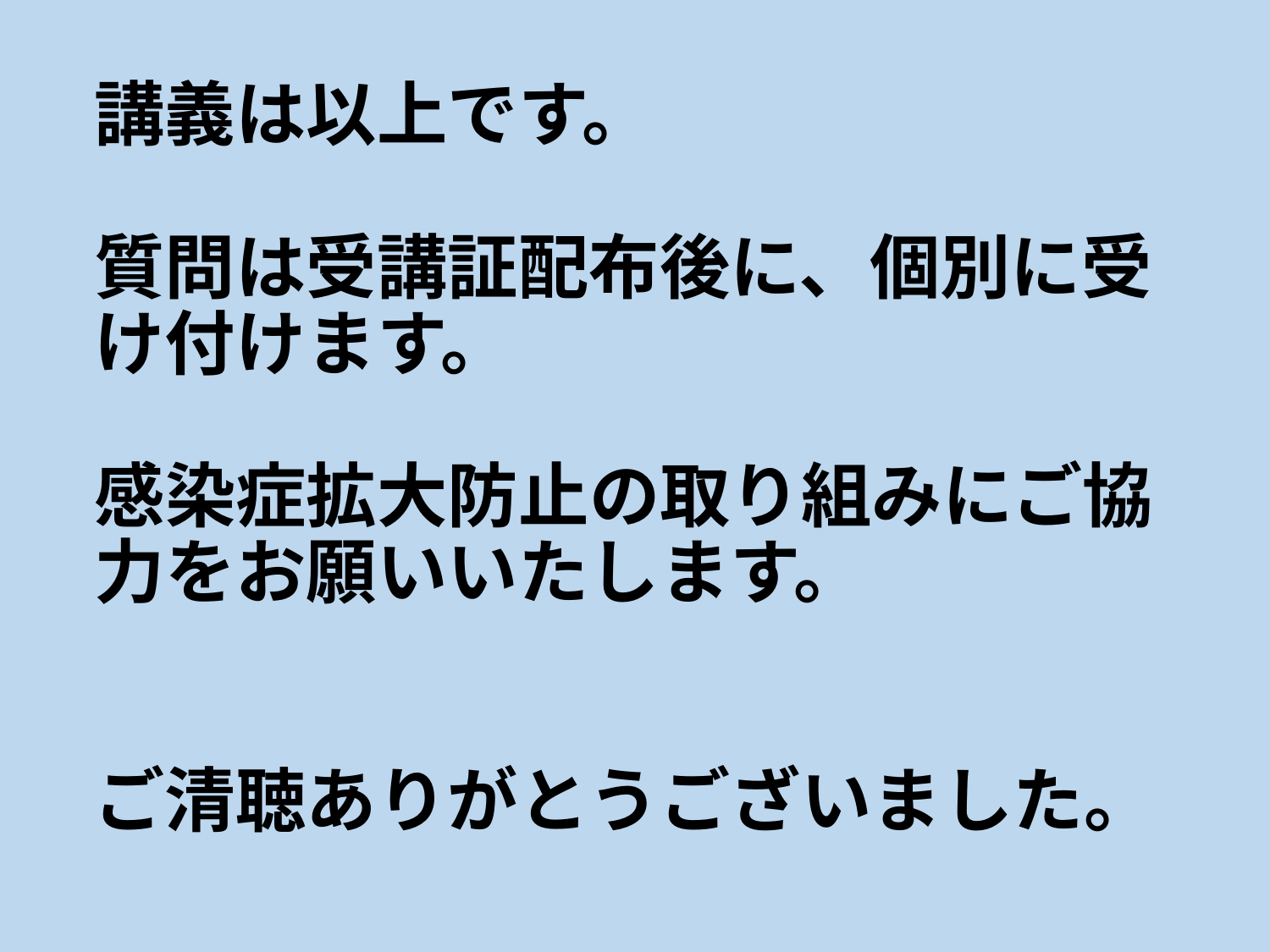

# 講義は以上です。 質問は受講証配布後に、個別に受け付けます。 感染症拡大防止の取り組みにご協力をお願いいたします。 ご清聴ありがとうございました。